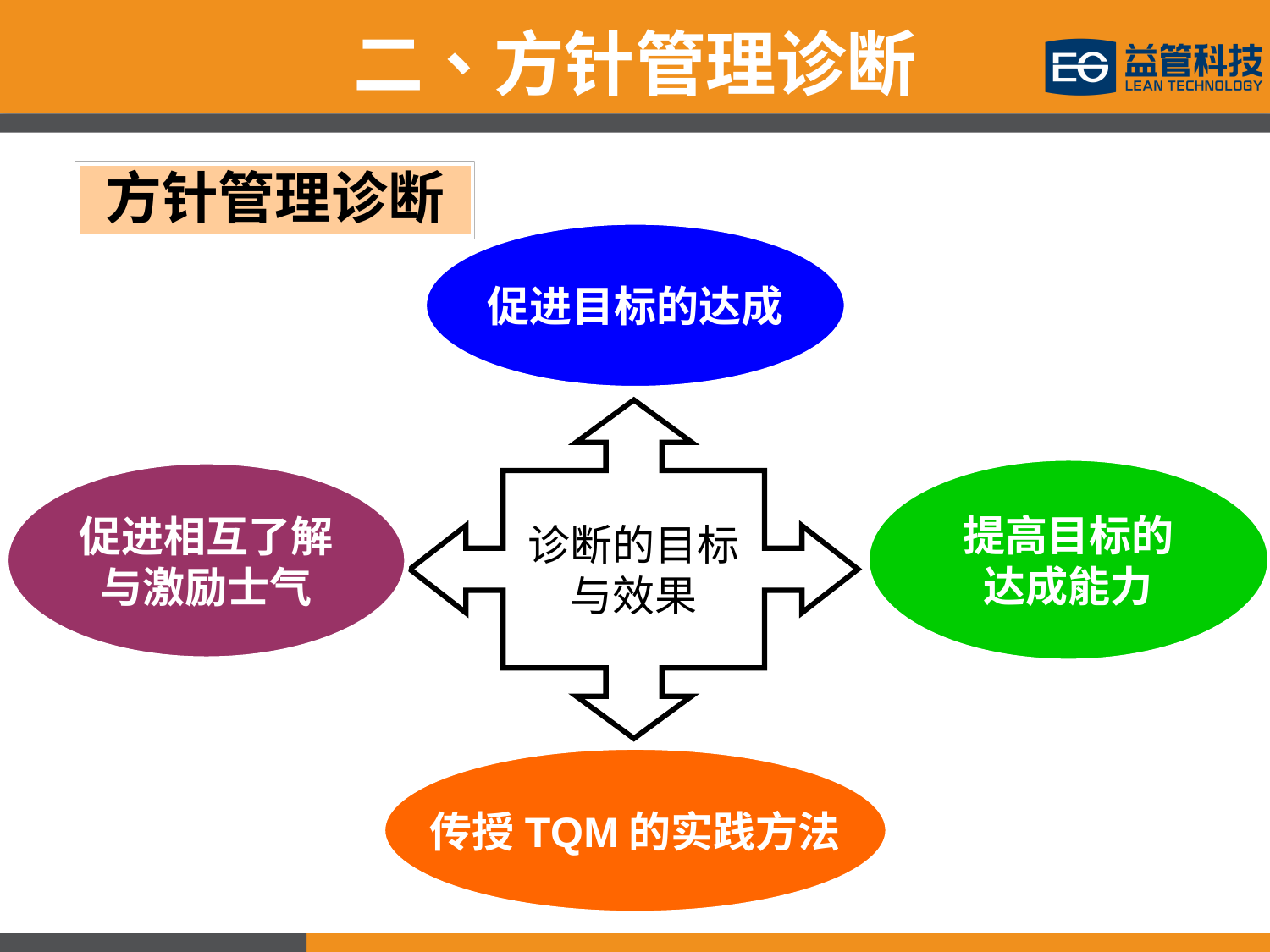

二、方针管理诊断
方针管理诊断
促进目标的达成
诊断的目标
与效果
提高目标的
达成能力
促进相互了解
与激励士气
传授TQM的实践方法